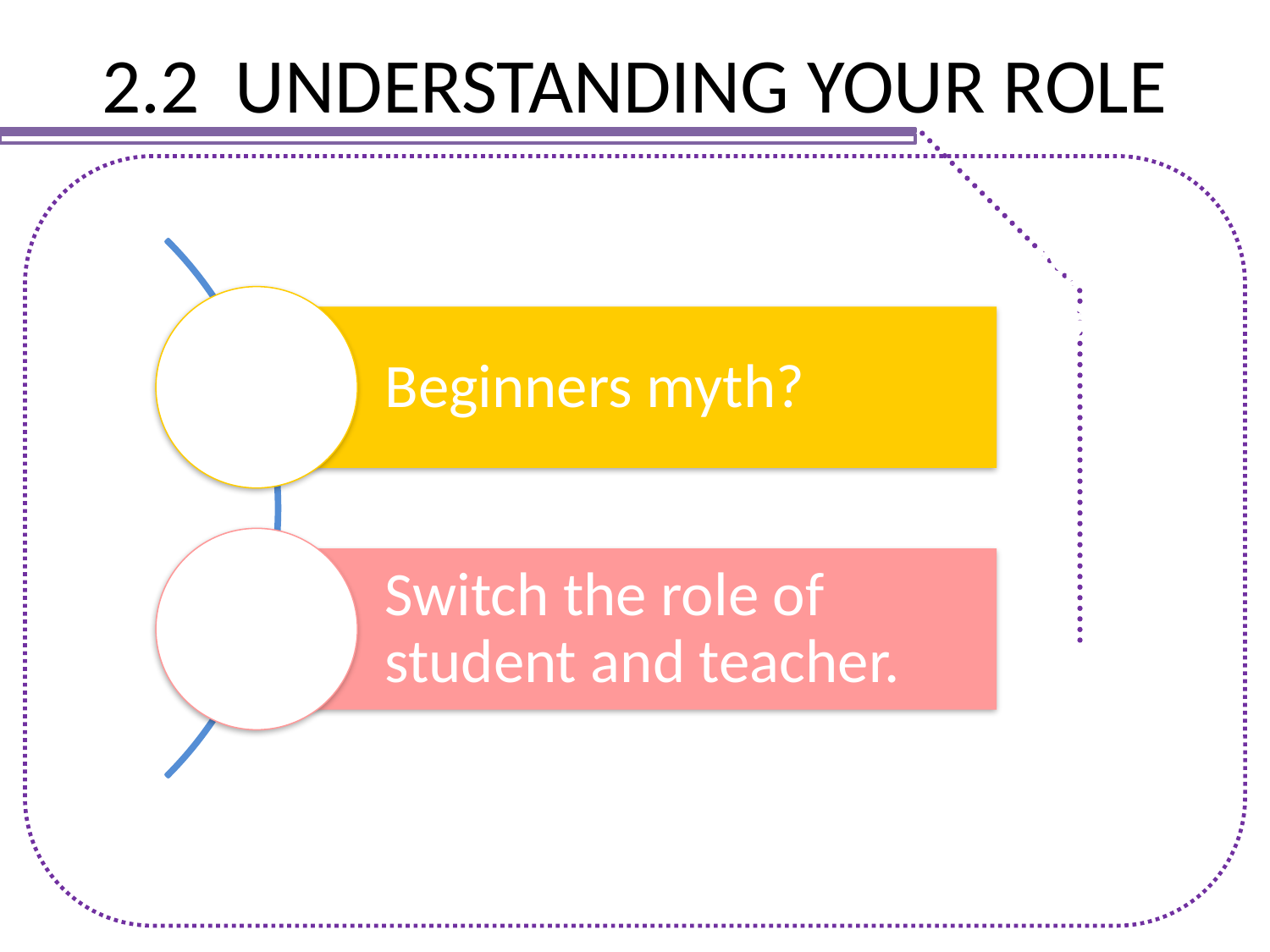

# 2.2  UNDERSTANDING YOUR ROLE

Beginners myth?
Switch the role of student and teacher.
漫漫國際路
1991至今
做到美國第一
1981~1990